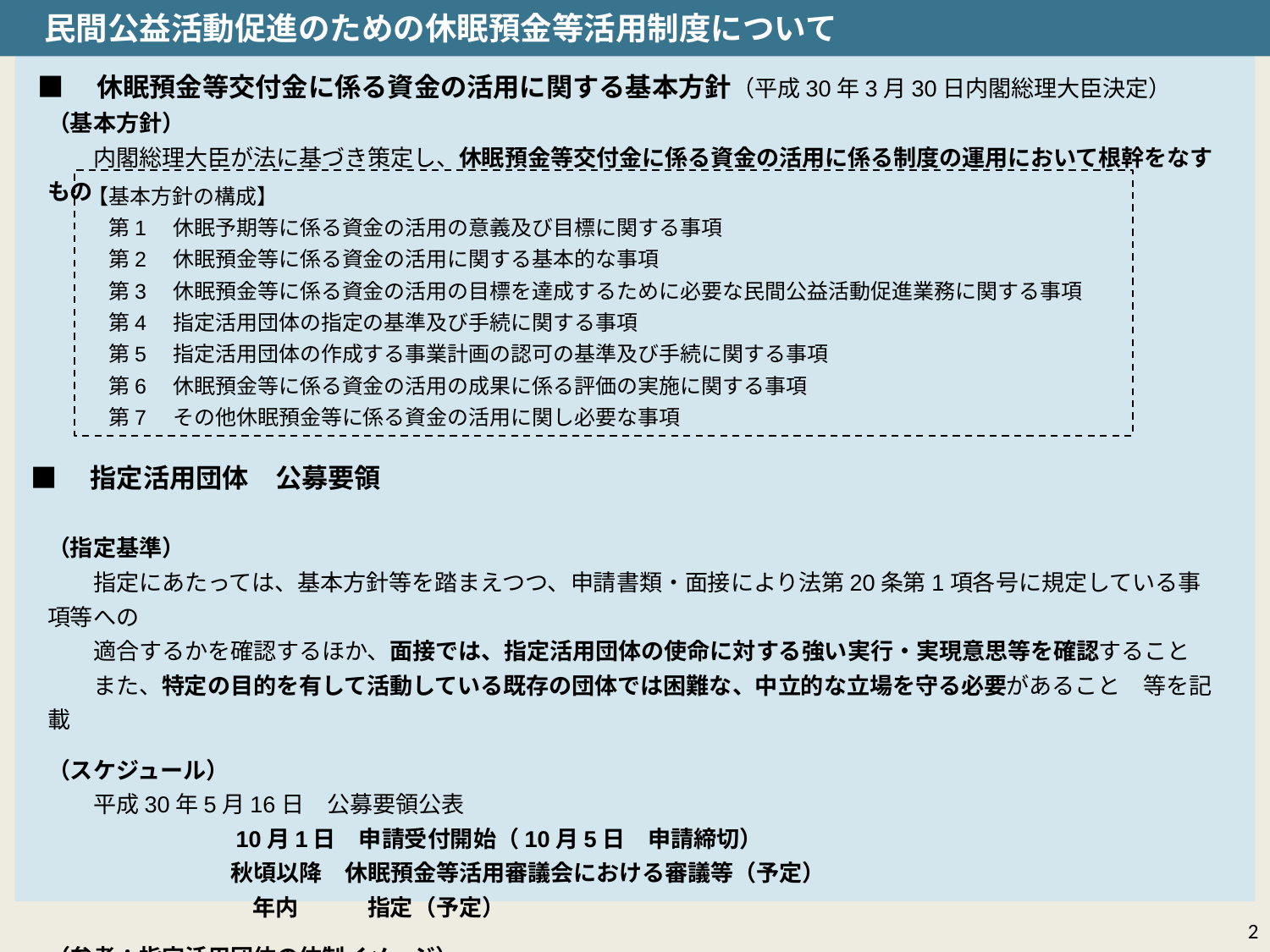

民間公益活動促進のための休眠預金等活用制度について

■　休眠預金等交付金に係る資金の活用に関する基本方針（平成30年3月30日内閣総理大臣決定）

（基本方針）
　　内閣総理大臣が法に基づき策定し、休眠預金等交付金に係る資金の活用に係る制度の運用において根幹をなすもの

（指定基準）
　　指定にあたっては、基本方針等を踏まえつつ、申請書類・面接により法第20条第1項各号に規定している事項等への
　　適合するかを確認するほか、面接では、指定活用団体の使命に対する強い実行・実現意思等を確認すること
　　また、特定の目的を有して活動している既存の団体では困難な、中立的な立場を守る必要があること　等を記載

（スケジュール）
　　平成30年5月16日　公募要領公表
　　　　　　　　10月1日　申請受付開始（10月5日　申請締切）
　　　　　　　　秋頃以降　休眠預金等活用審議会における審議等（予定）
　　　　　　　　　年内　　　指定（予定）

（参考：指定活用団体の体制イメージ）
　　休眠預金の当初活用方法は助成のみで当初助成額は20～30億円という仮定や、類似の組織から、
　　当初の組織体制として、「理事3名、評議員10名、監事2名、事務局20名」程度の体制が考えられる

【基本方針の構成】
　第1　休眠予期等に係る資金の活用の意義及び目標に関する事項
　第2　休眠預金等に係る資金の活用に関する基本的な事項
　第3　休眠預金等に係る資金の活用の目標を達成するために必要な民間公益活動促進業務に関する事項
　第4　指定活用団体の指定の基準及び手続に関する事項
　第5　指定活用団体の作成する事業計画の認可の基準及び手続に関する事項
　第6　休眠預金等に係る資金の活用の成果に係る評価の実施に関する事項
　第7　その他休眠預金等に係る資金の活用に関し必要な事項
■　指定活用団体　公募要領
2